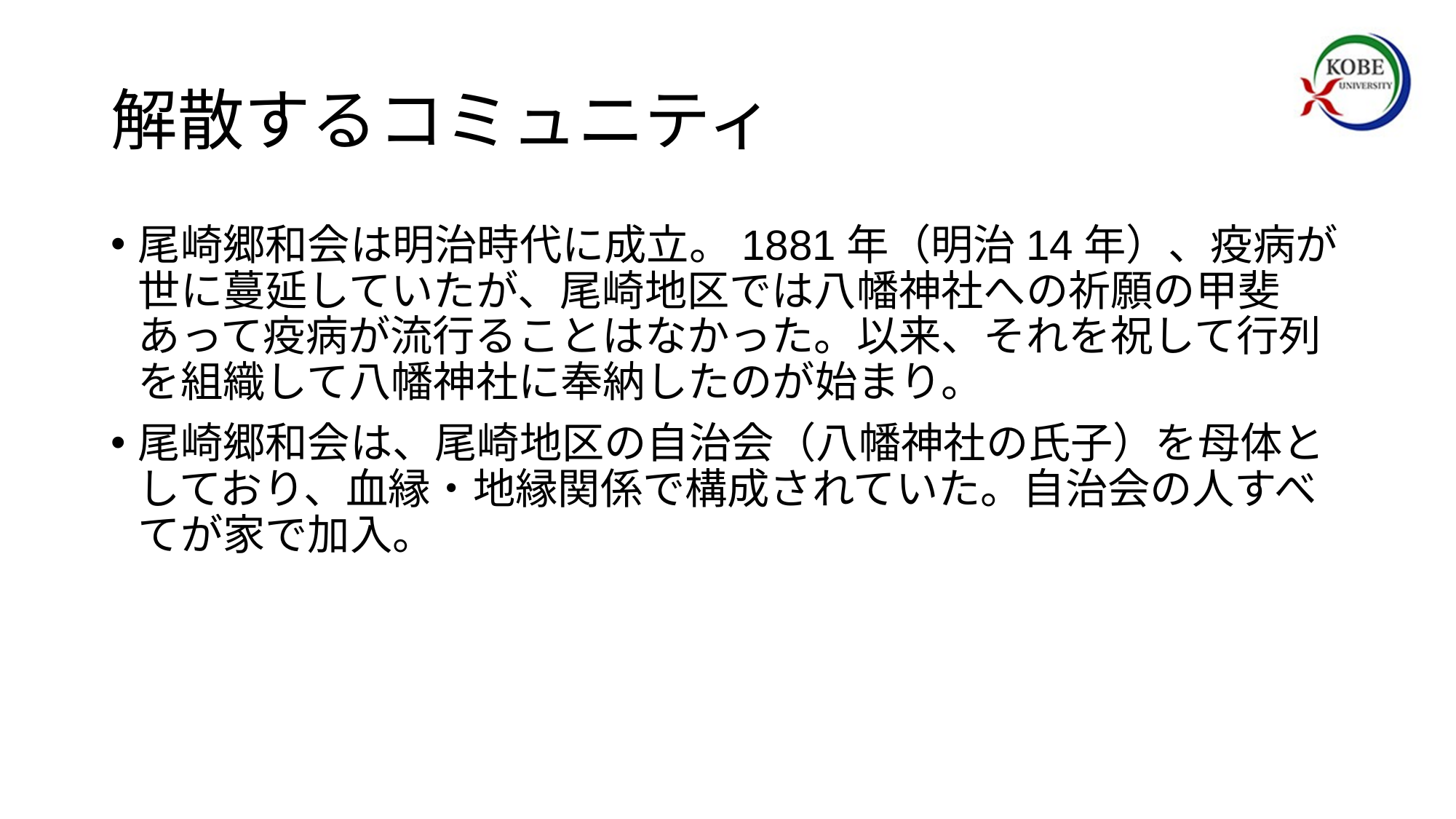

# 解散するコミュニティ
尾崎郷和会は明治時代に成立。1881年（明治14年）、疫病が世に蔓延していたが、尾崎地区では八幡神社への祈願の甲斐あって疫病が流行ることはなかった。以来、それを祝して行列を組織して八幡神社に奉納したのが始まり。
尾崎郷和会は、尾崎地区の自治会（八幡神社の氏子）を母体としており、血縁・地縁関係で構成されていた。自治会の人すべてが家で加入。